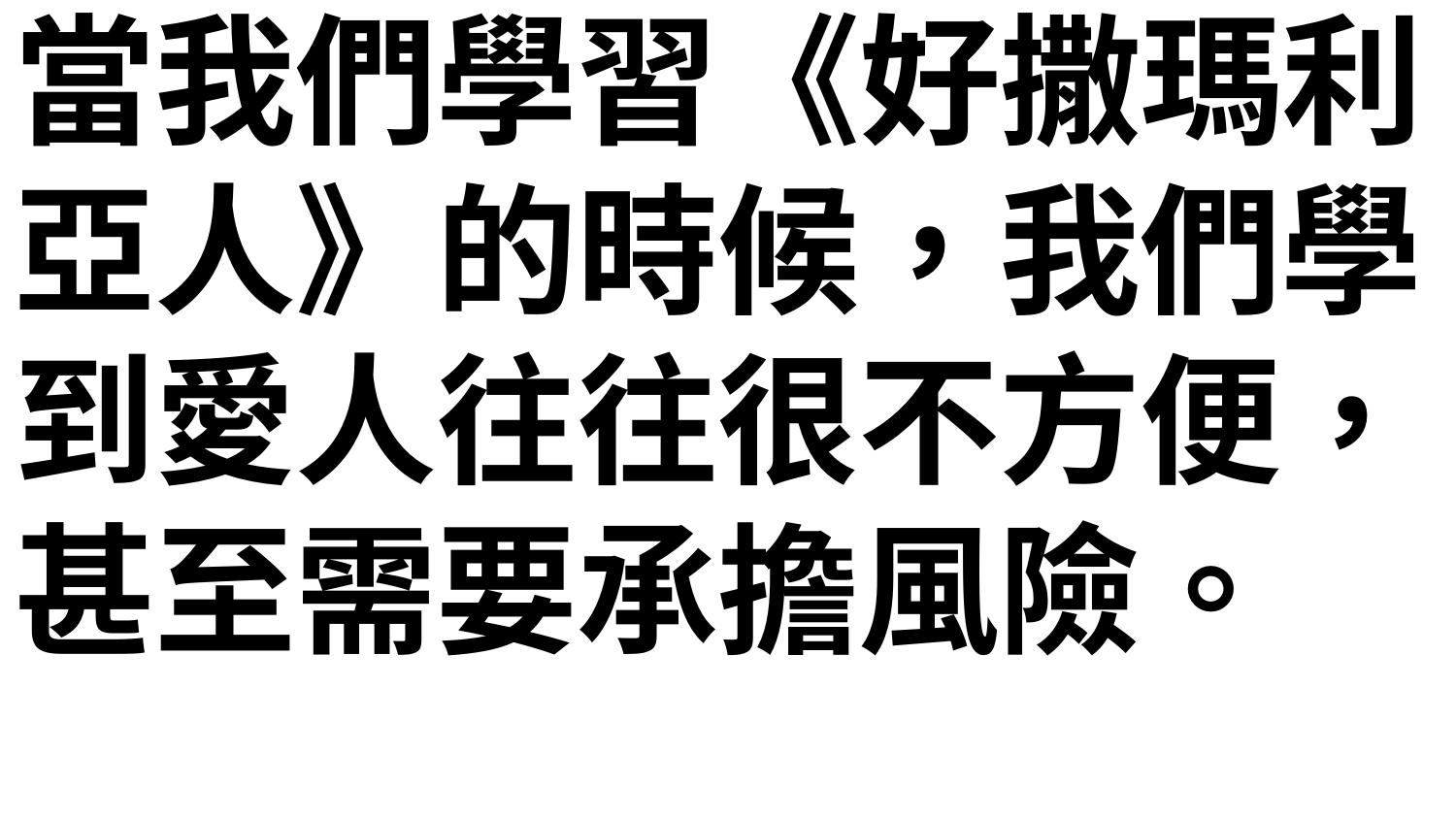

當我們學習《好撒瑪利亞人》的時候，我們學到愛人往往很不方便，甚至需要承擔風險。